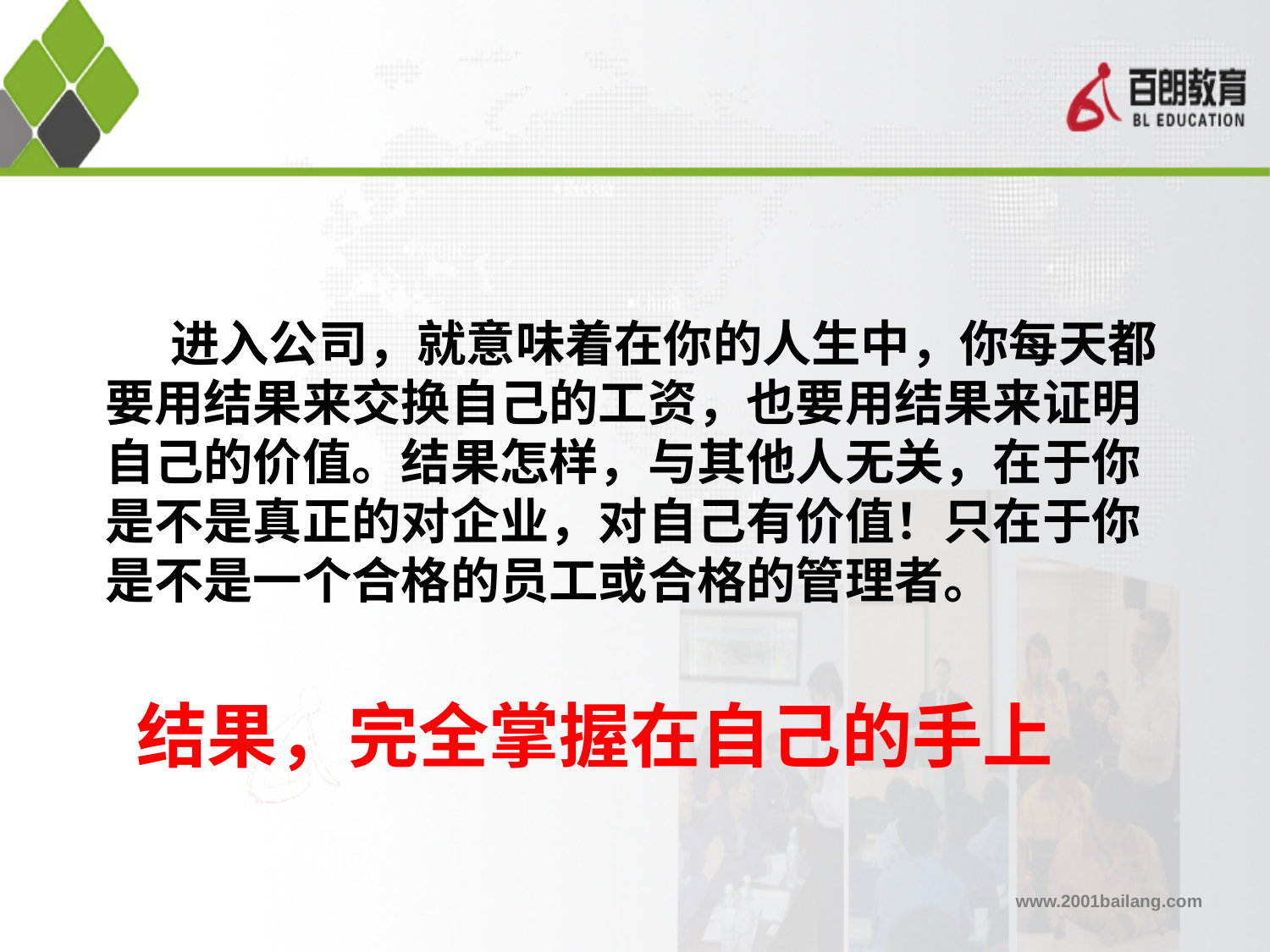

进入公司，就意味着在你的人生中，你每天都要用结果来交换自己的工资，也要用结果来证明自己的价值。结果怎样，与其他人无关，在于你是不是真正的对企业，对自己有价值！只在于你是不是一个合格的员工或合格的管理者。

      结果，完全掌握在自己的手上